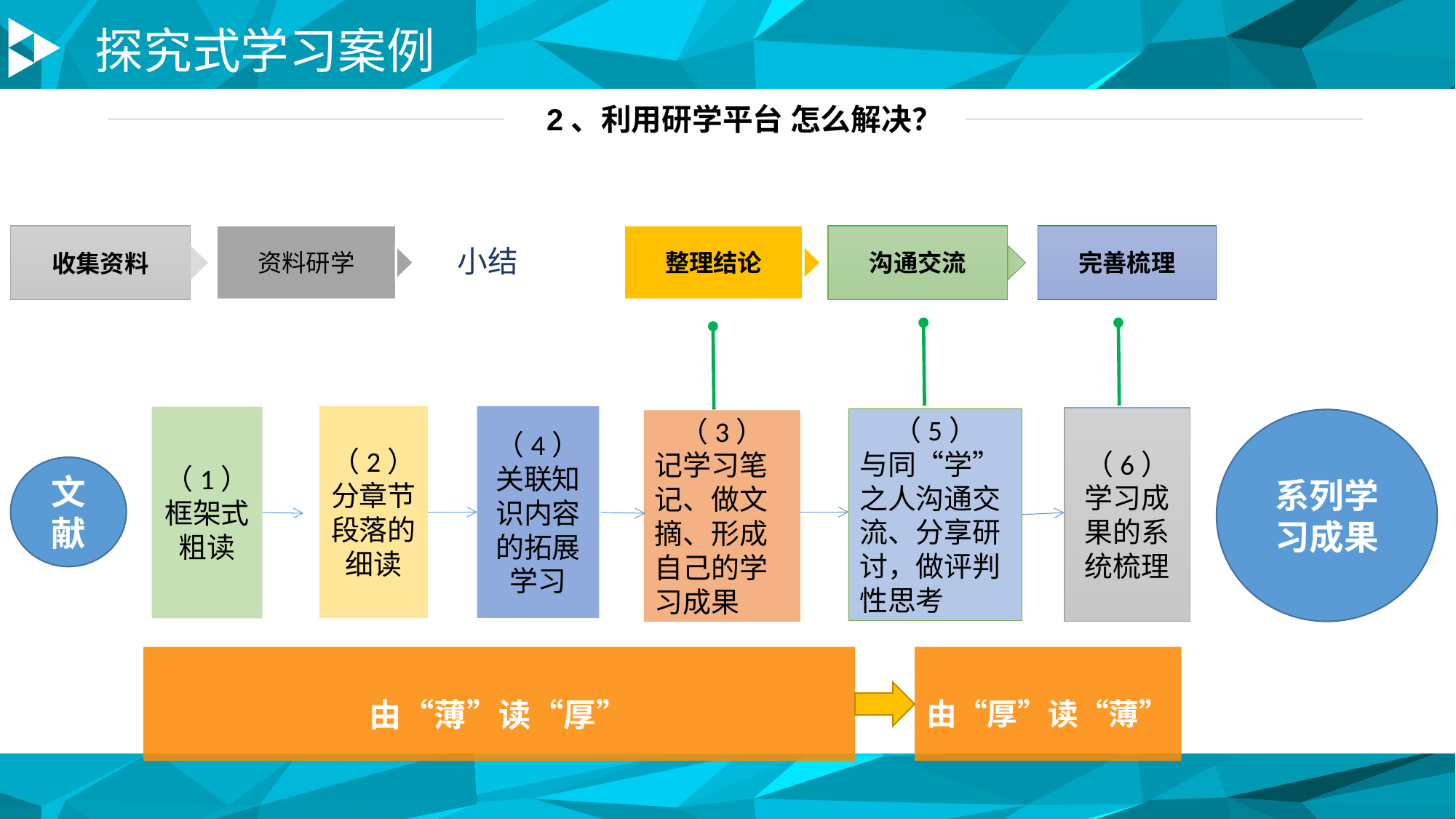

探究式学习案例
2、利用研学平台 怎么解决？
完善梳理
整理结论

沟通交流

资料研学

收集资料

小结

（2）
分章节段落的细读
（4）
关联知识内容的拓展学习
（1）
框架式粗读
（5）
与同“学”之人沟通交流、分享研讨，做评判性思考
（3）
记学习笔记、做文摘、形成自己的学习成果
（6）
学习成果的系统梳理
系列学习成果
文献
由“薄”读“厚”
由“厚”读“薄”